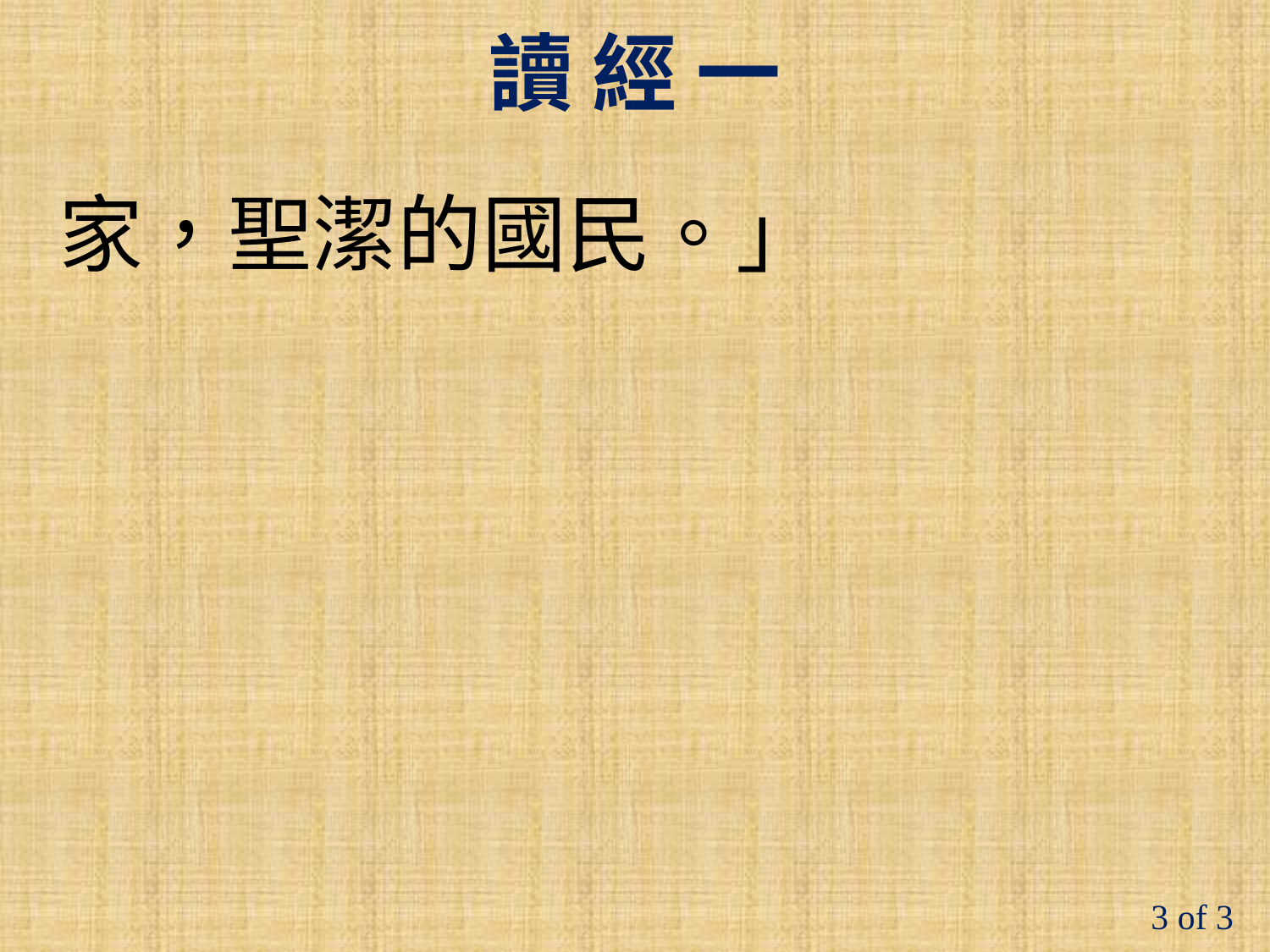

讀 經 一

家，聖潔的國民。」
#
3 of 3